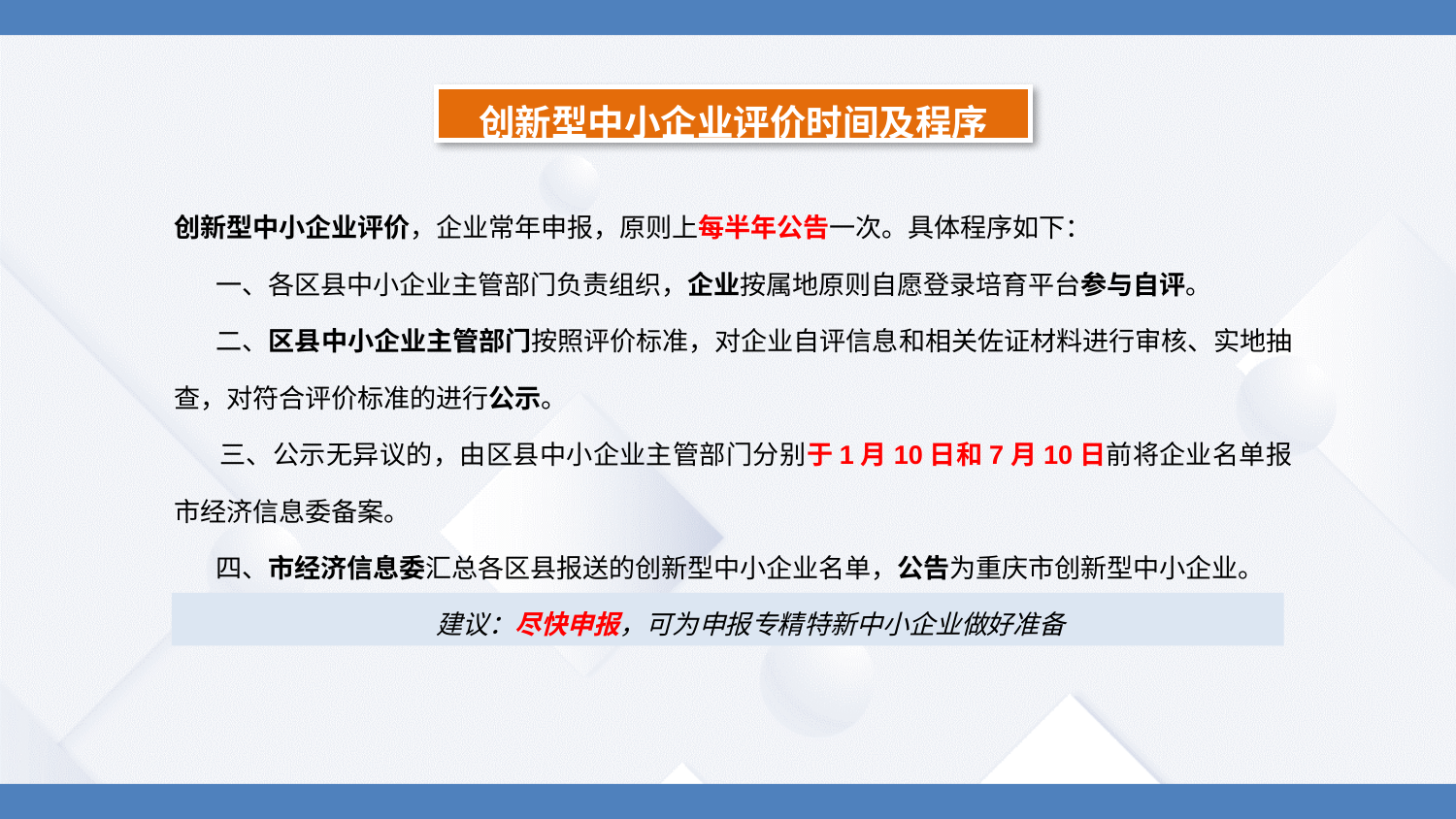

创新型中小企业评价时间及程序

创新型中小企业评价，企业常年申报，原则上每半年公告一次。具体程序如下：
      一、各区县中小企业主管部门负责组织，企业按属地原则自愿登录培育平台参与自评。
      二、区县中小企业主管部门按照评价标准，对企业自评信息和相关佐证材料进行审核、实地抽查，对符合评价标准的进行公示。
      三、公示无异议的，由区县中小企业主管部门分别于1月10日和7月10日前将企业名单报市经济信息委备案。
      四、市经济信息委汇总各区县报送的创新型中小企业名单，公告为重庆市创新型中小企业。
     建议：尽快申报，可为申报专精特新中小企业做好准备